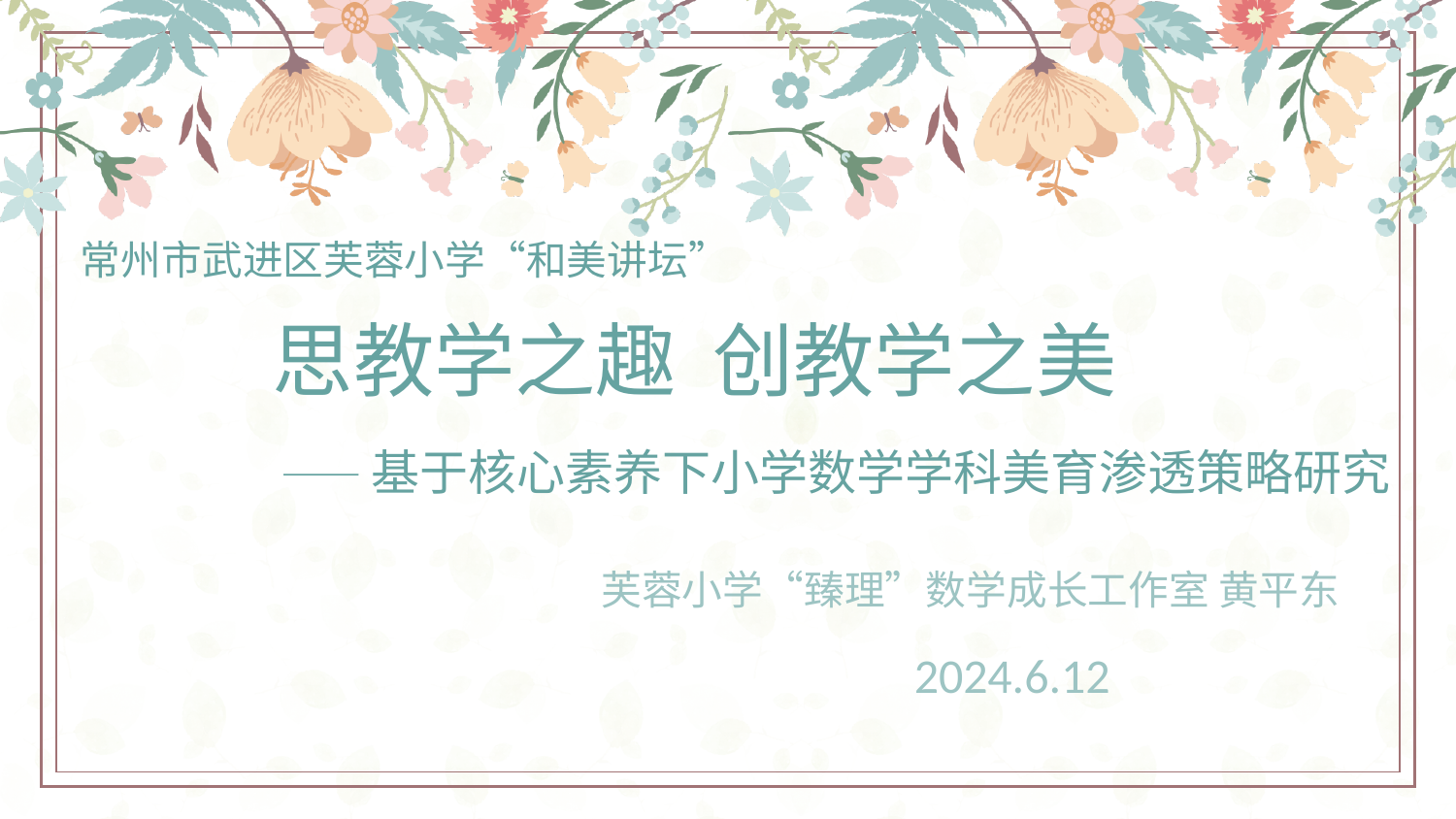

常州市武进区芙蓉小学“和美讲坛”
思教学之趣  创教学之美

——基于核心素养下小学数学学科美育渗透策略研究

芙蓉小学“臻理”数学成长工作室 黄平东
2024.6.12